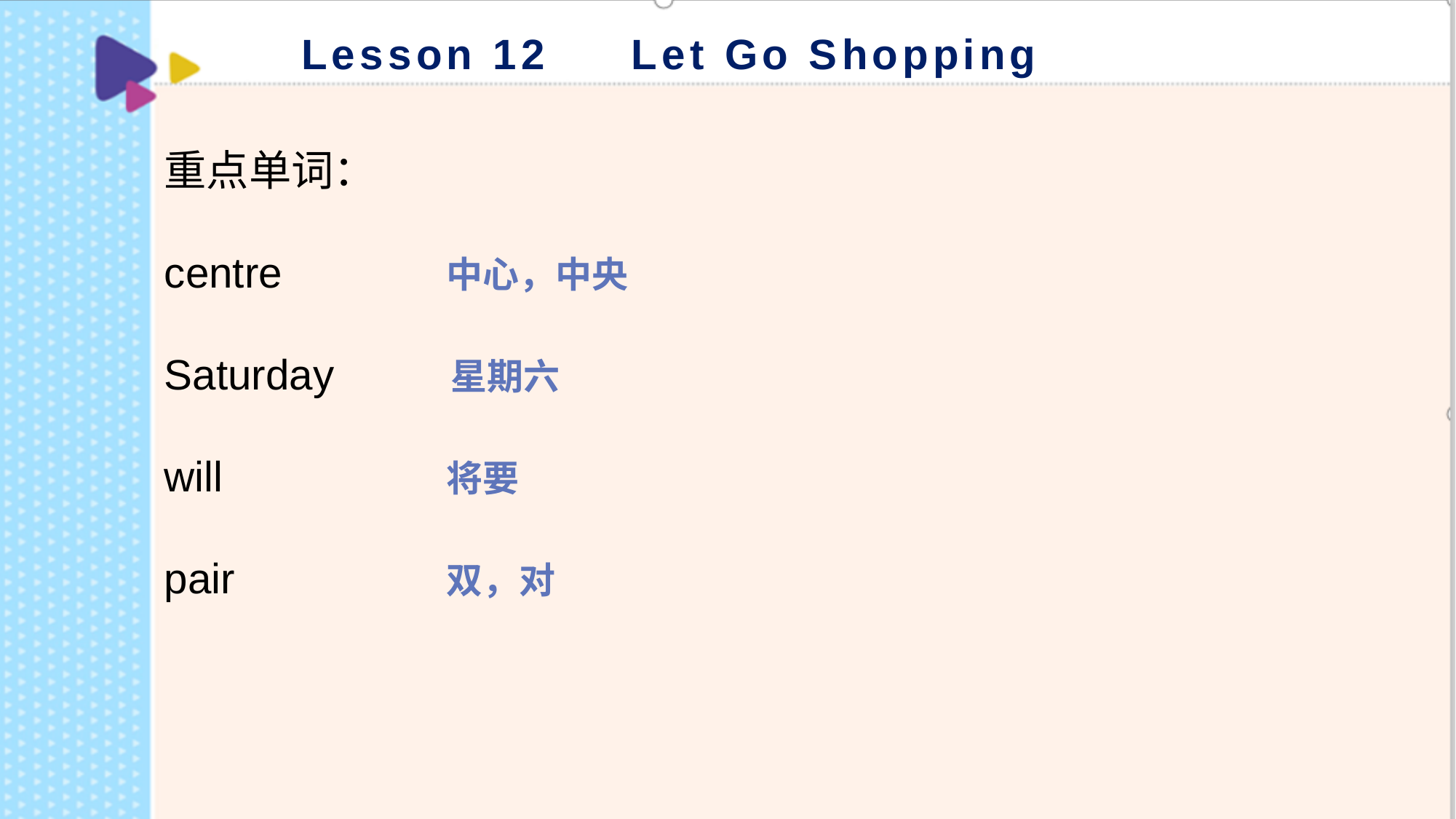

Lesson 12     Let Go Shopping
重点单词：
centre             中心，中央
Saturday         星期六
will                  将要
pair                 双，对